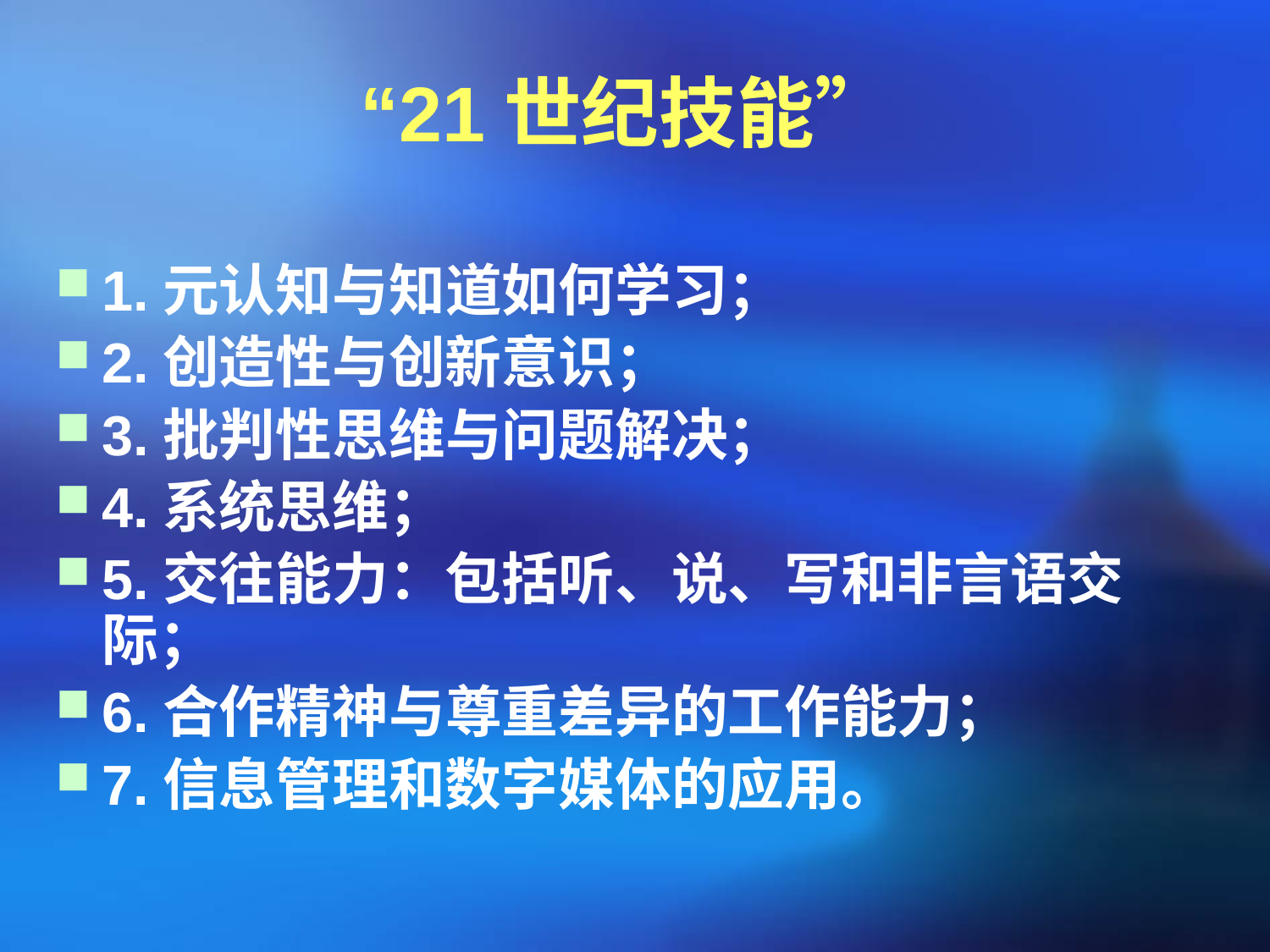

# “21世纪技能”
1.元认知与知道如何学习；
2.创造性与创新意识；
3.批判性思维与问题解决；
4.系统思维；
5.交往能力：包括听、说、写和非言语交际；
6.合作精神与尊重差异的工作能力；
7.信息管理和数字媒体的应用。